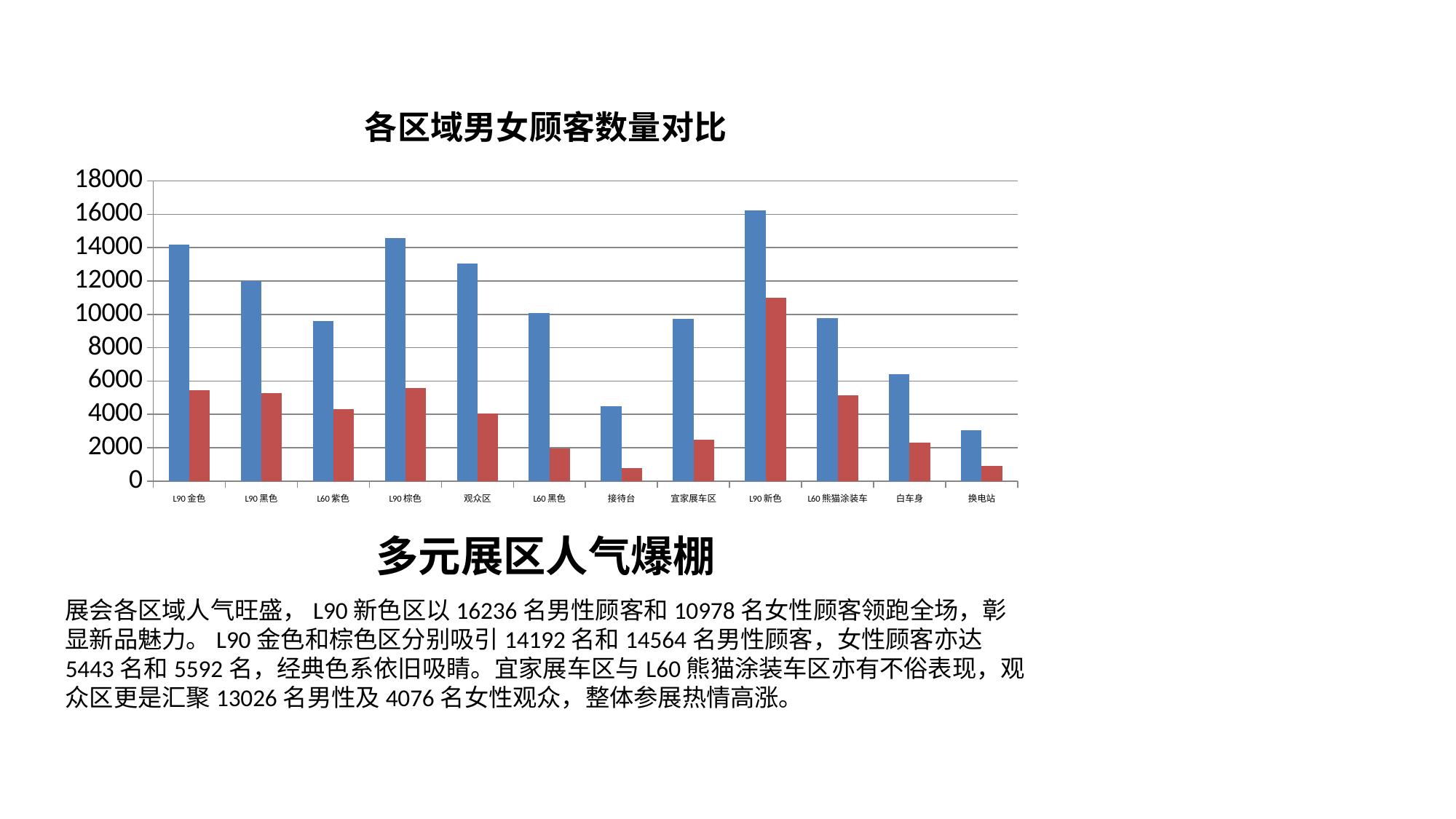

### Chart: 各区域男女顾客数量对比

| Category | 男性顾客 | 女性顾客 |
|---|---|---|
| L90金色 | 14192.0 | 5443.0 |
| L90黑色 | 12002.0 | 5269.0 |
| L60紫色 | 9577.0 | 4326.0 |
| L90棕色 | 14564.0 | 5592.0 |
| 观众区 | 13026.0 | 4076.0 |
| L60黑色 | 10083.0 | 1957.0 |
| 接待台 | 4482.0 | 765.0 |
| 宜家展车区 | 9723.0 | 2473.0 |
| L90新色 | 16236.0 | 10978.0 |
| L60熊猫涂装车 | 9770.0 | 5166.0 |
| 白车身 | 6412.0 | 2328.0 |
| 换电站 | 3057.0 | 906.0 |
多元展区人气爆棚
展会各区域人气旺盛，L90新色区以16236名男性顾客和10978名女性顾客领跑全场，彰显新品魅力。L90金色和棕色区分别吸引14192名和14564名男性顾客，女性顾客亦达5443名和5592名，经典色系依旧吸睛。宜家展车区与L60熊猫涂装车区亦有不俗表现，观众区更是汇聚13026名男性及4076名女性观众，整体参展热情高涨。